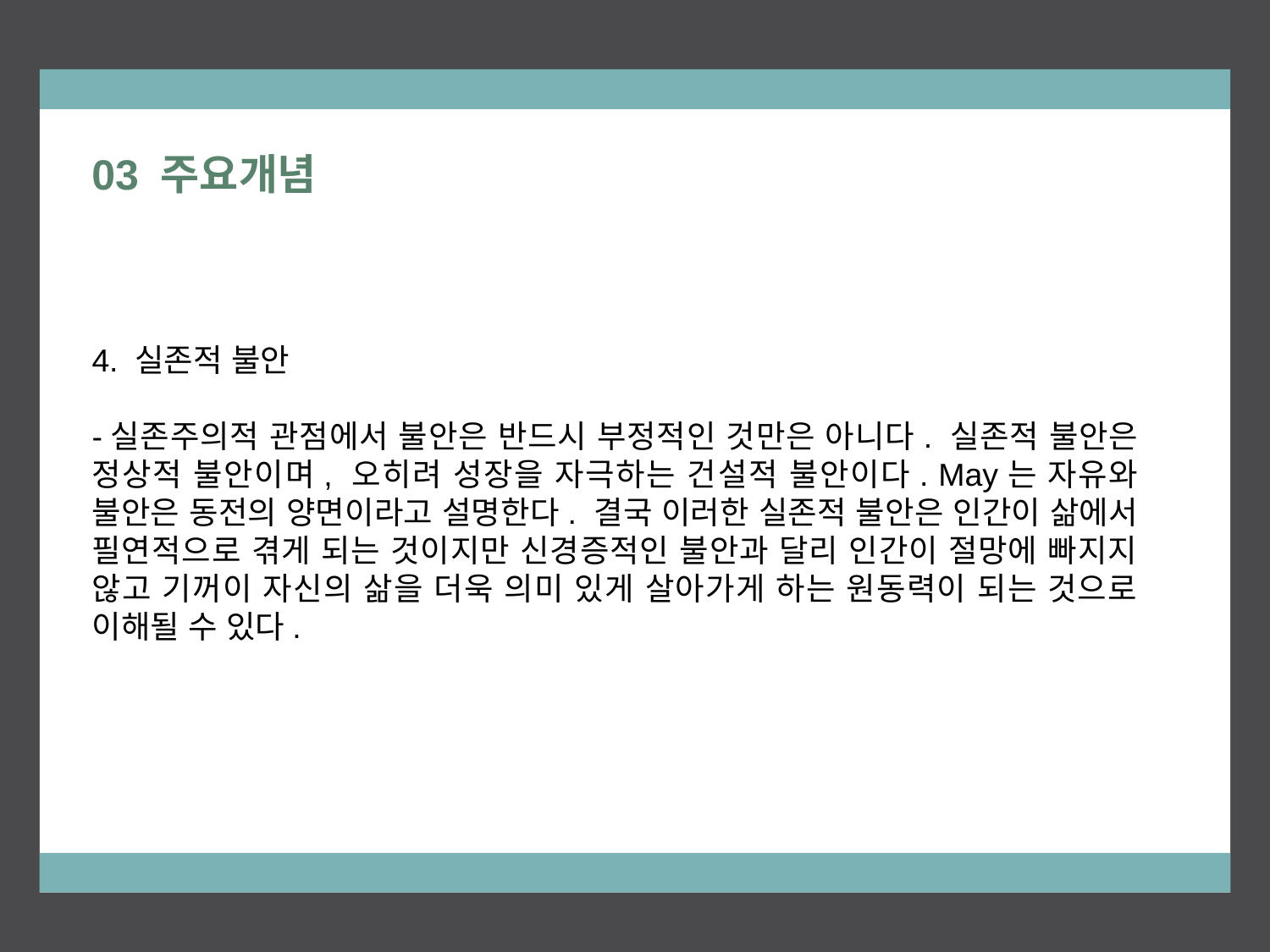

#

03 주요개념

4. 실존적 불안

-실존주의적 관점에서 불안은 반드시 부정적인 것만은 아니다. 실존적 불안은 정상적 불안이며, 오히려 성장을 자극하는 건설적 불안이다. May는 자유와 불안은 동전의 양면이라고 설명한다. 결국 이러한 실존적 불안은 인간이 삶에서 필연적으로 겪게 되는 것이지만 신경증적인 불안과 달리 인간이 절망에 빠지지 않고 기꺼이 자신의 삶을 더욱 의미 있게 살아가게 하는 원동력이 되는 것으로 이해될 수 있다.